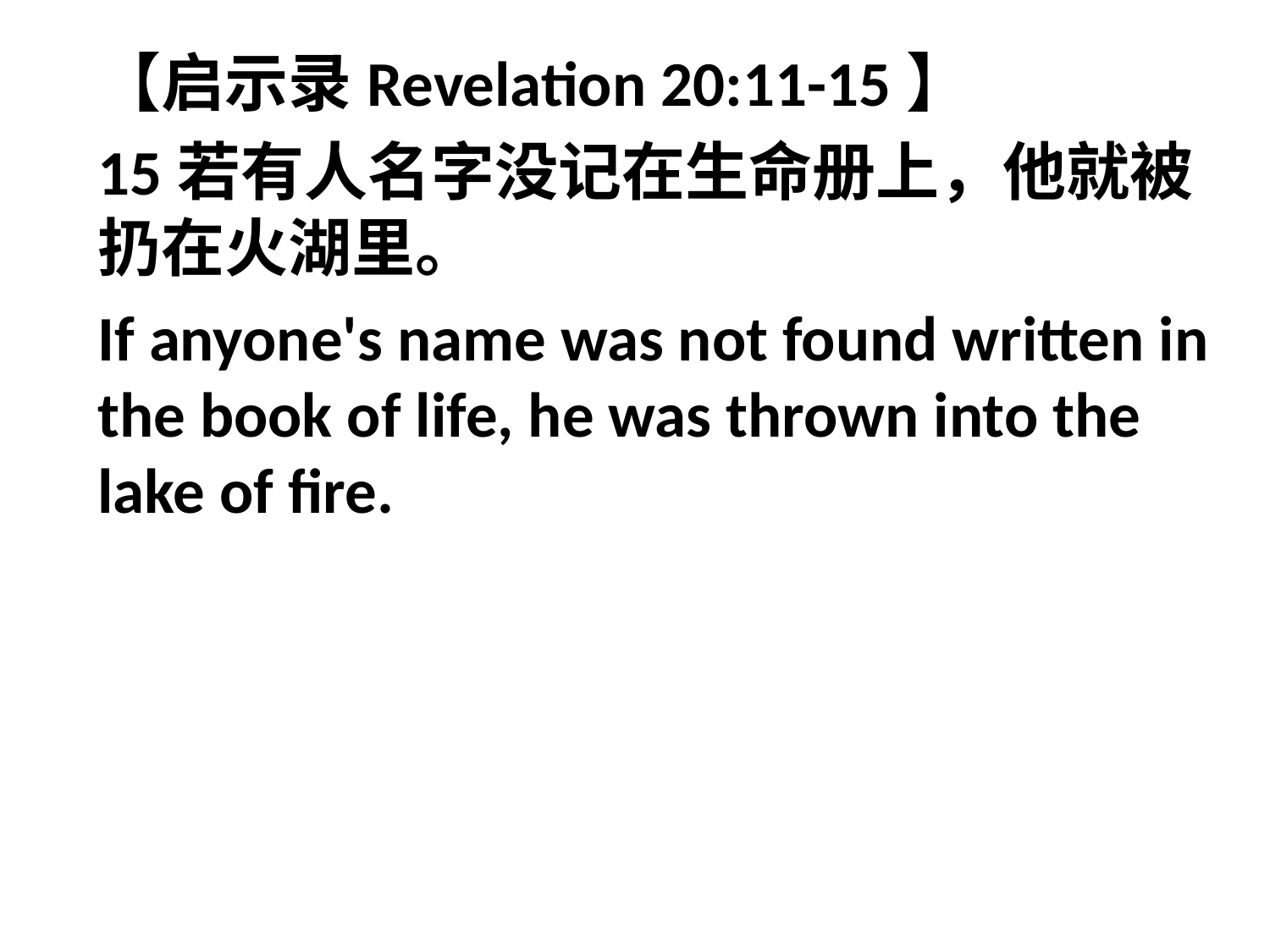

【启示录Revelation 20:11-15】
15若有人名字没记在生命册上，他就被扔在火湖里。
If anyone's name was not found written in the book of life, he was thrown into the lake of fire.